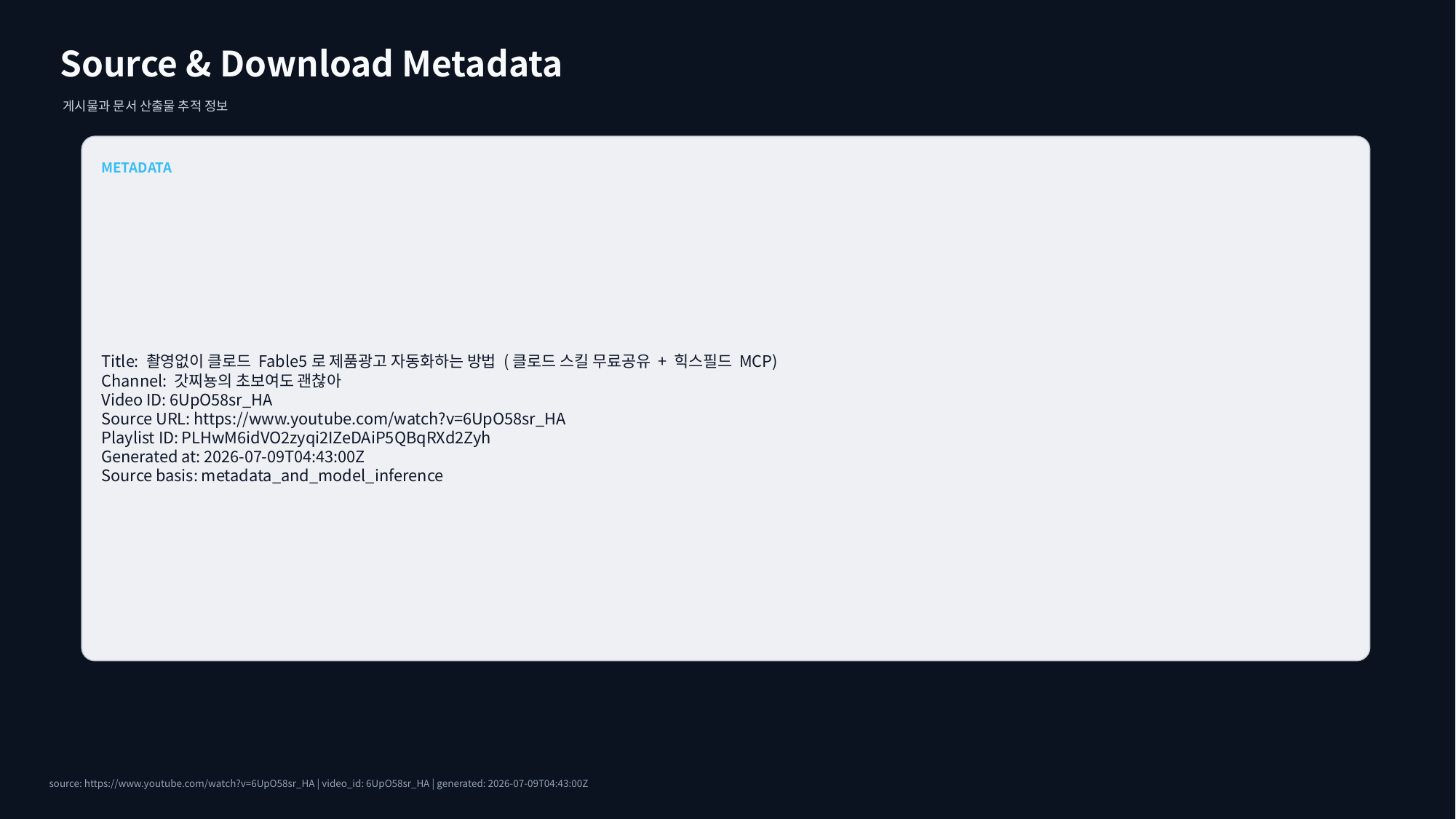

Source & Download Metadata
게시물과 문서 산출물 추적 정보

METADATA
Title: 촬영없이 클로드 Fable5로 제품광고 자동화하는 방법 (클로드 스킬 무료공유 + 힉스필드 MCP)
Channel: 갓찌뇽의 초보여도 괜찮아
Video ID: 6UpO58sr_HA
Source URL: https://www.youtube.com/watch?v=6UpO58sr_HA
Playlist ID: PLHwM6idVO2zyqi2IZeDAiP5QBqRXd2Zyh
Generated at: 2026-07-09T04:43:00Z
Source basis: metadata_and_model_inference
source: https://www.youtube.com/watch?v=6UpO58sr_HA | video_id: 6UpO58sr_HA | generated: 2026-07-09T04:43:00Z